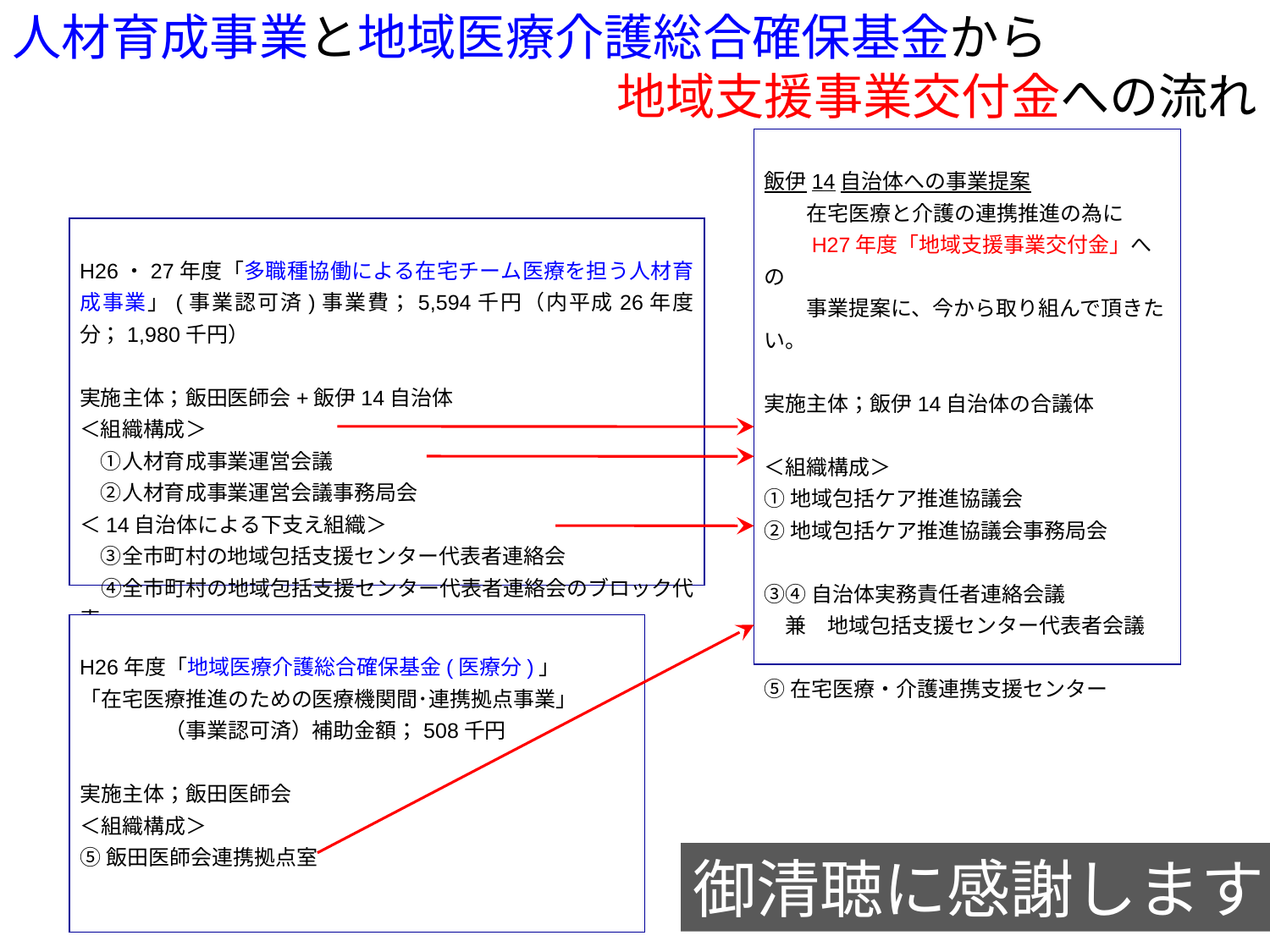

人材育成事業と地域医療介護総合確保基金から
地域支援事業交付金への流れ

飯伊14自治体への事業提案
　　在宅医療と介護の連携推進の為に
　　H27年度「地域支援事業交付金」への
　　事業提案に、今から取り組んで頂きたい。

実施主体；飯伊14自治体の合議体

＜組織構成＞
①地域包括ケア推進協議会
②地域包括ケア推進協議会事務局会

③④自治体実務責任者連絡会議
　兼　地域包括支援センター代表者会議

⑤在宅医療・介護連携支援センター

H26・27年度「多職種協働による在宅チーム医療を担う人材育成事業」(事業認可済)事業費；5,594千円（内平成26年度分；1,980千円）

実施主体；飯田医師会+飯伊14自治体
＜組織構成＞
　①人材育成事業運営会議
　②人材育成事業運営会議事務局会
＜14自治体による下支え組織＞
　③全市町村の地域包括支援センター代表者連絡会
　④全市町村の地域包括支援センター代表者連絡会のブロック代表

H26年度「地域医療介護総合確保基金(医療分)」
「在宅医療推進のための医療機関間･連携拠点事業」
　　　　（事業認可済）補助金額；508千円

実施主体；飯田医師会
＜組織構成＞
⑤飯田医師会連携拠点室
御清聴に感謝します